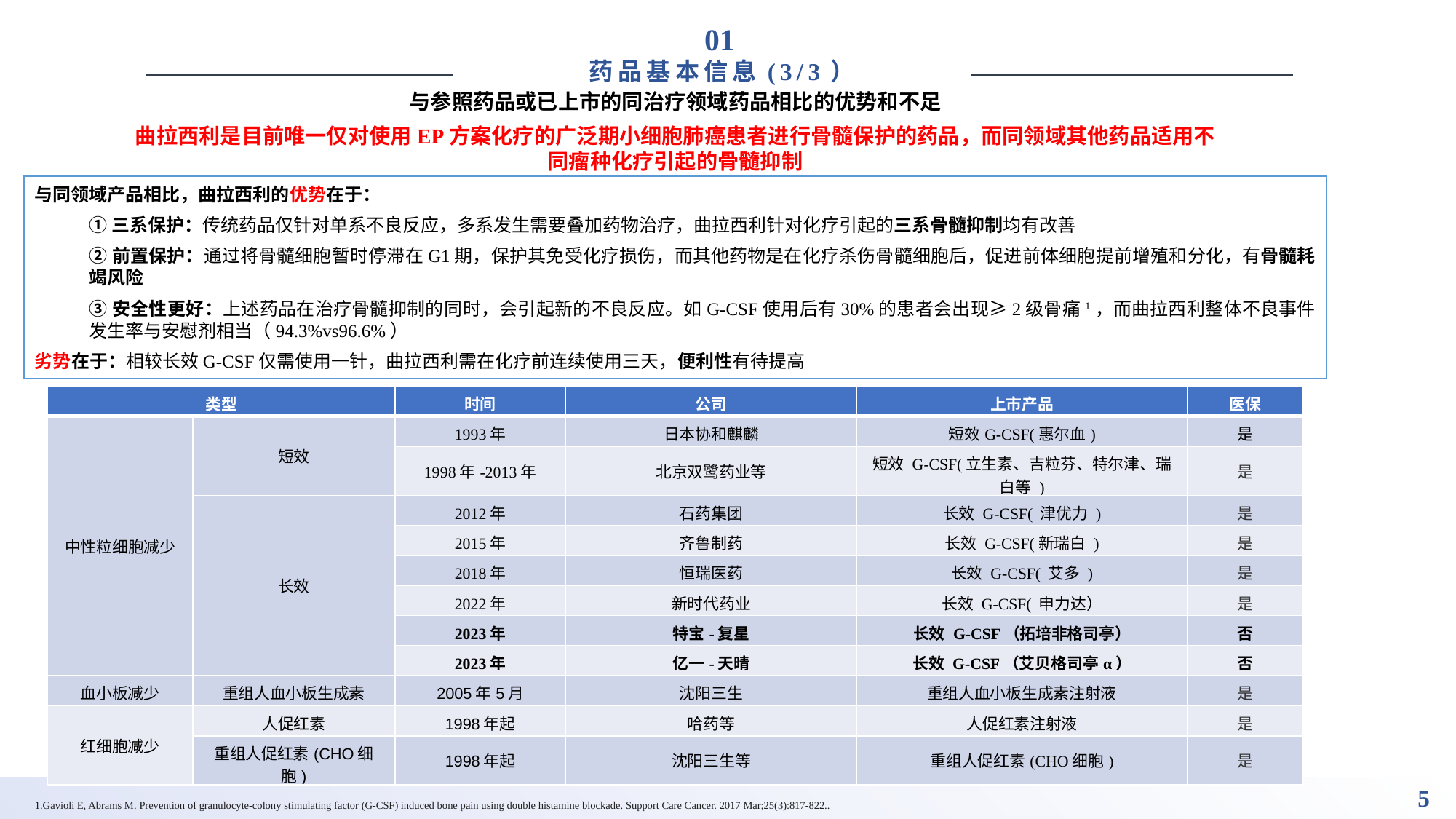

01
药品基本信息(3/3）
与参照药品或已上市的同治疗领域药品相比的优势和不足
曲拉西利是目前唯一仅对使用EP方案化疗的广泛期小细胞肺癌患者进行骨髓保护的药品，而同领域其他药品适用不同瘤种化疗引起的骨髓抑制
与同领域产品相比，曲拉西利的优势在于：
①三系保护：传统药品仅针对单系不良反应，多系发生需要叠加药物治疗，曲拉西利针对化疗引起的三系骨髓抑制均有改善
②前置保护：通过将骨髓细胞暂时停滞在G1期，保护其免受化疗损伤，而其他药物是在化疗杀伤骨髓细胞后，促进前体细胞提前增殖和分化，有骨髓耗竭风险
③安全性更好：上述药品在治疗骨髓抑制的同时，会引起新的不良反应。如G-CSF使用后有30%的患者会出现≥2级骨痛1，而曲拉西利整体不良事件发生率与安慰剂相当（94.3%vs96.6%）
劣势在于：相较长效G-CSF仅需使用一针，曲拉西利需在化疗前连续使用三天，便利性有待提高
| 类型 |  | 时间 | 公司 | 上市产品 | 医保 |
| --- | --- | --- | --- | --- | --- |
| 中性粒细胞减少 | 短效 | 1993年 | 日本协和麒麟 | 短效G-CSF(惠尔血) | 是 |
|  |  | 1998年-2013年 | 北京双鹭药业等 | 短效 G-CSF(立生素、吉粒芬、特尔津、瑞白等 ) | 是 |
|  | 长效 | 2012年 | 石药集团 | 长效 G-CSF( 津优力 ) | 是 |
|  |  | 2015年 | 齐鲁制药 | 长效 G-CSF(新瑞白 ) | 是 |
|  |  | 2018年 | 恒瑞医药 | 长效 G-CSF( 艾多 ) | 是 |
|  |  | 2022年 | 新时代药业 | 长效 G-CSF( 申力达） | 是 |
|  |  | 2023年 | 特宝-复星 | 长效 G-CSF（拓培非格司亭） | 否 |
|  |  | 2023年 | 亿一-天晴 | 长效 G-CSF（艾贝格司亭α） | 否 |
| 血小板减少 | 重组人血小板生成素 | 2005年5月 | 沈阳三生 | 重组人血小板生成素注射液 | 是 |
| 红细胞减少 | 人促红素 | 1998年起 | 哈药等 | 人促红素注射液 | 是 |
|  | 重组人促红素(CHO细胞) | 1998年起 | 沈阳三生等 | 重组人促红素(CHO细胞) | 是 |
5
5
1.Gavioli E, Abrams M. Prevention of granulocyte-colony stimulating factor (G-CSF) induced bone pain using double histamine blockade. Support Care Cancer. 2017 Mar;25(3):817-822..